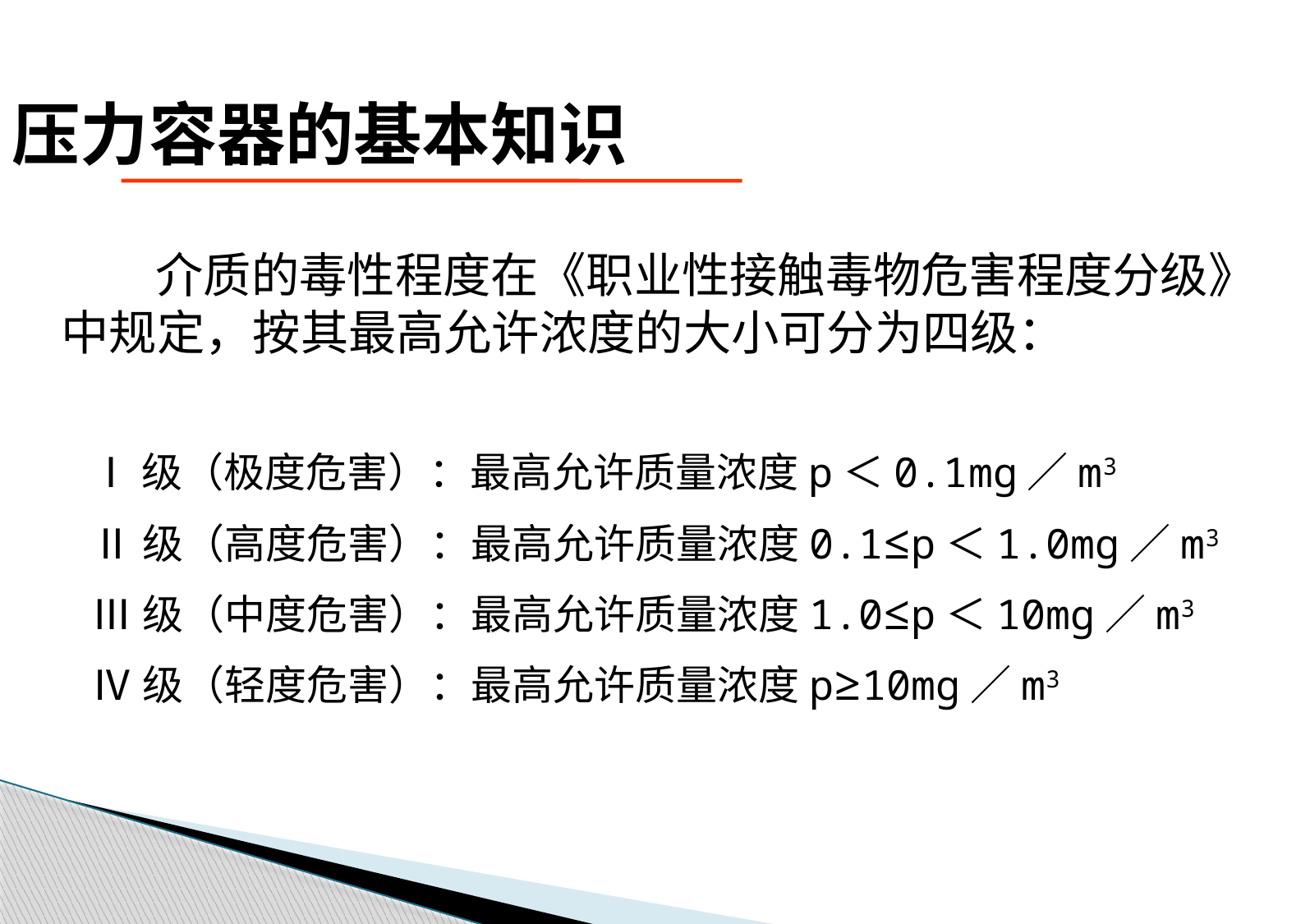

# 压力容器的基本知识

           介质的毒性程度在《职业性接触毒物危害程度分级》中规定，按其最高允许浓度的大小可分为四级：

      Ⅰ级（极度危害）：最高允许质量浓度p＜0.1mg／m3
       Ⅱ级（高度危害）：最高允许质量浓度0.1≤p＜1.0mg／m3
       Ⅲ级（中度危害）：最高允许质量浓度1.0≤p＜10mg／m3
       Ⅳ级（轻度危害）：最高允许质量浓度p≥10mg／m3